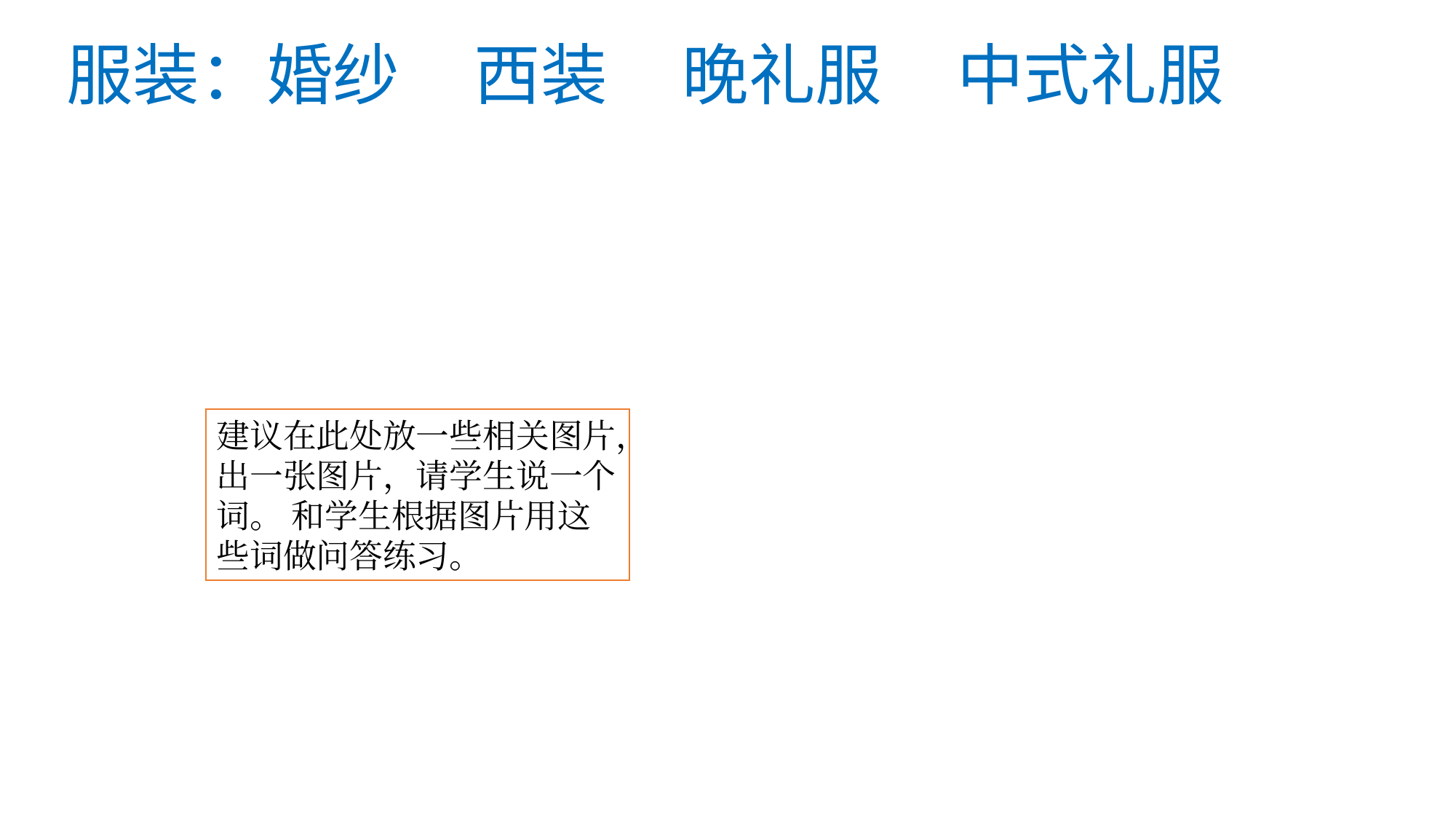

# 服装：婚纱     西装     晚礼服     中式礼服
建议在此处放一些相关图片，出一张图片，请学生说一个词。 和学生根据图片用这些词做问答练习。